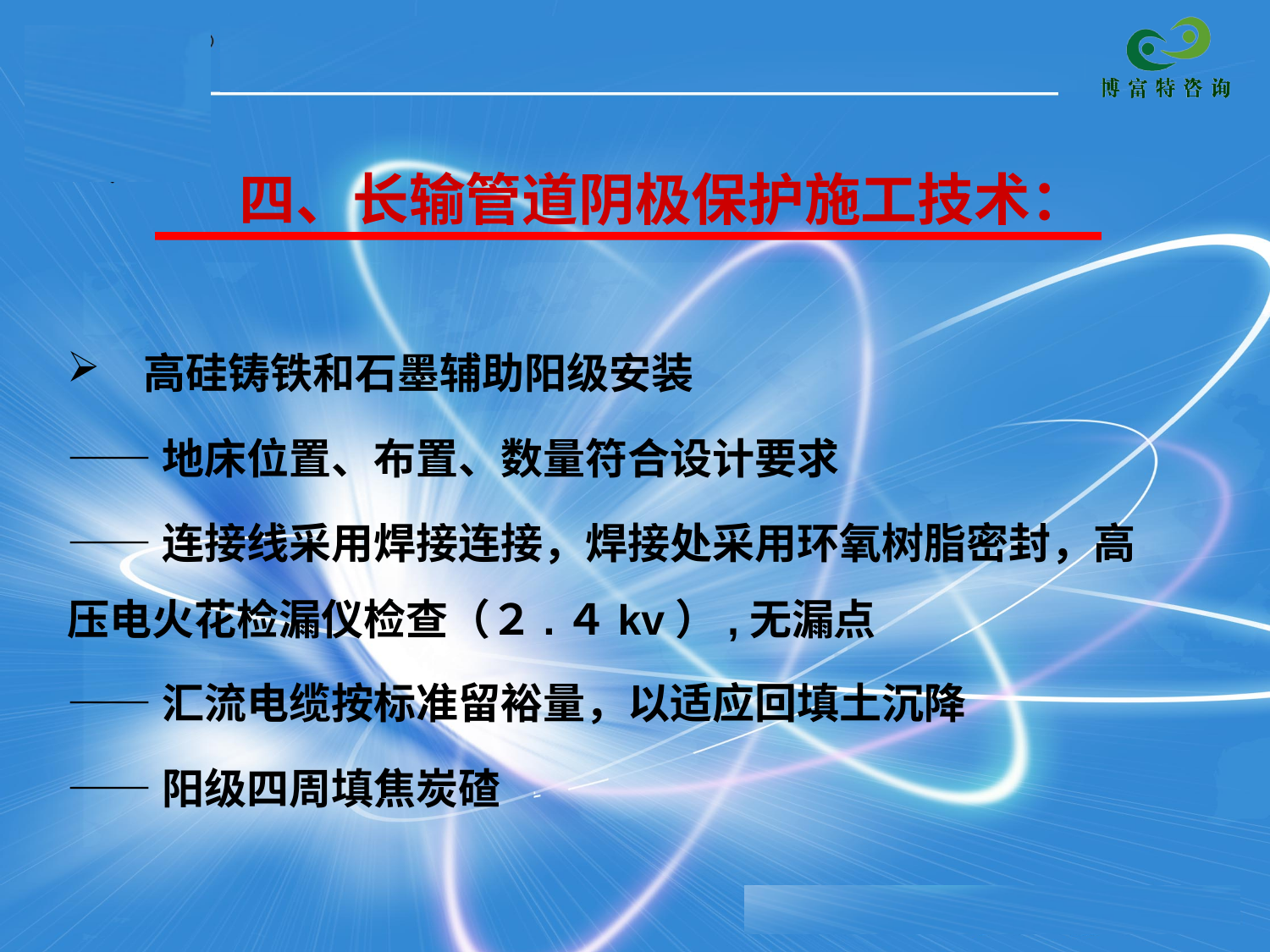

# 四、长输管道阴极保护施工技术：

　高硅铸铁和石墨辅助阳级安装
——地床位置、布置、数量符合设计要求
——连接线采用焊接连接，焊接处采用环氧树脂密封，高压电火花检漏仪检查（２.４kv）,无漏点
——汇流电缆按标准留裕量，以适应回填土沉降
——阳级四周填焦炭碴